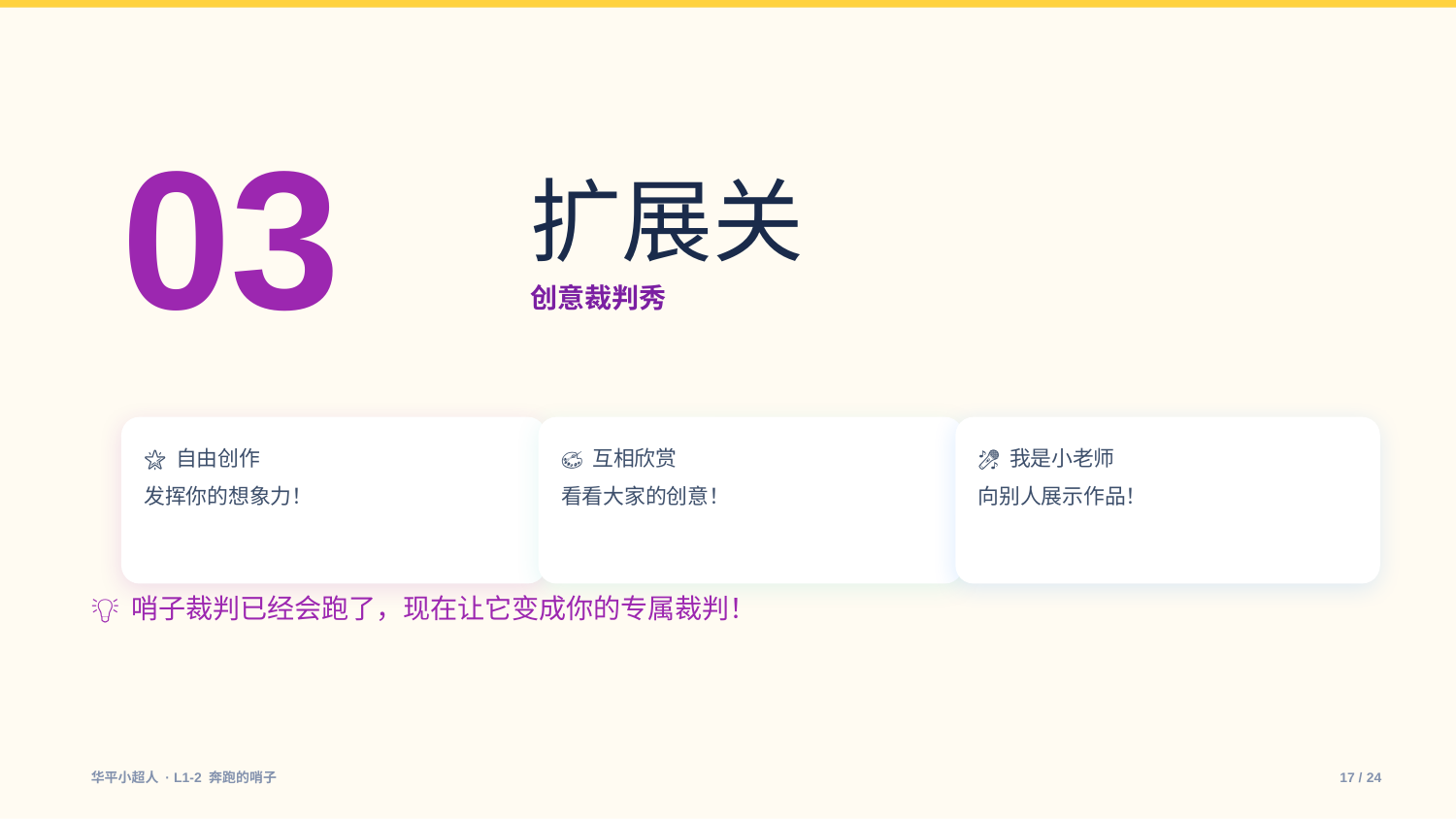

03
扩展关
创意裁判秀

🌟 自由创作
发挥你的想象力！
🎨 互相欣赏
看看大家的创意！
🎤 我是小老师
向别人展示作品！
💡 哨子裁判已经会跑了，现在让它变成你的专属裁判！
华平小超人 · L1-2 奔跑的哨子
17 / 24